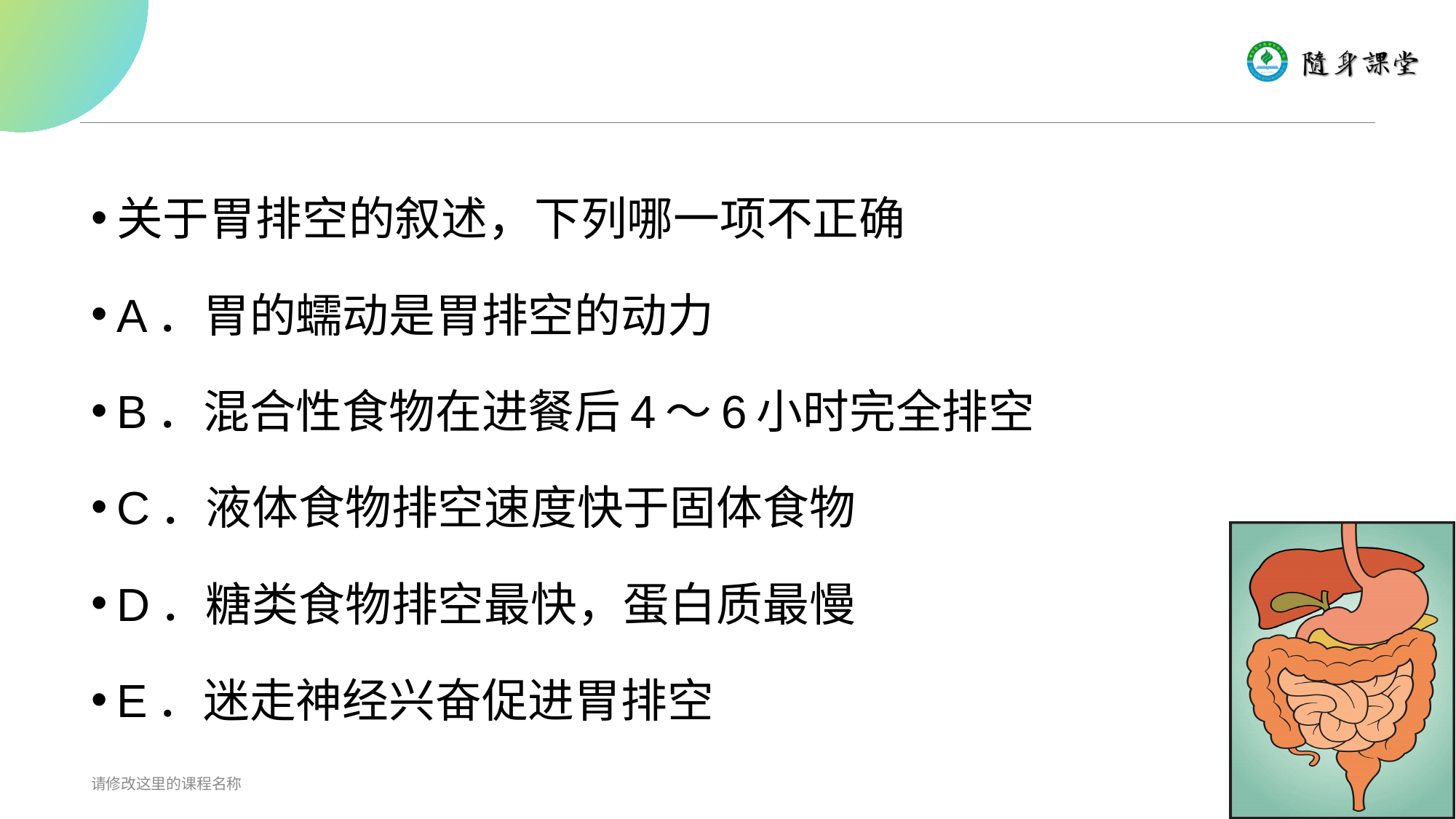

#
关于胃排空的叙述，下列哪一项不正确
A．胃的蠕动是胃排空的动力
B．混合性食物在进餐后4～6小时完全排空
C．液体食物排空速度快于固体食物
D．糖类食物排空最快，蛋白质最慢
E．迷走神经兴奋促进胃排空
请修改这里的课程名称
60